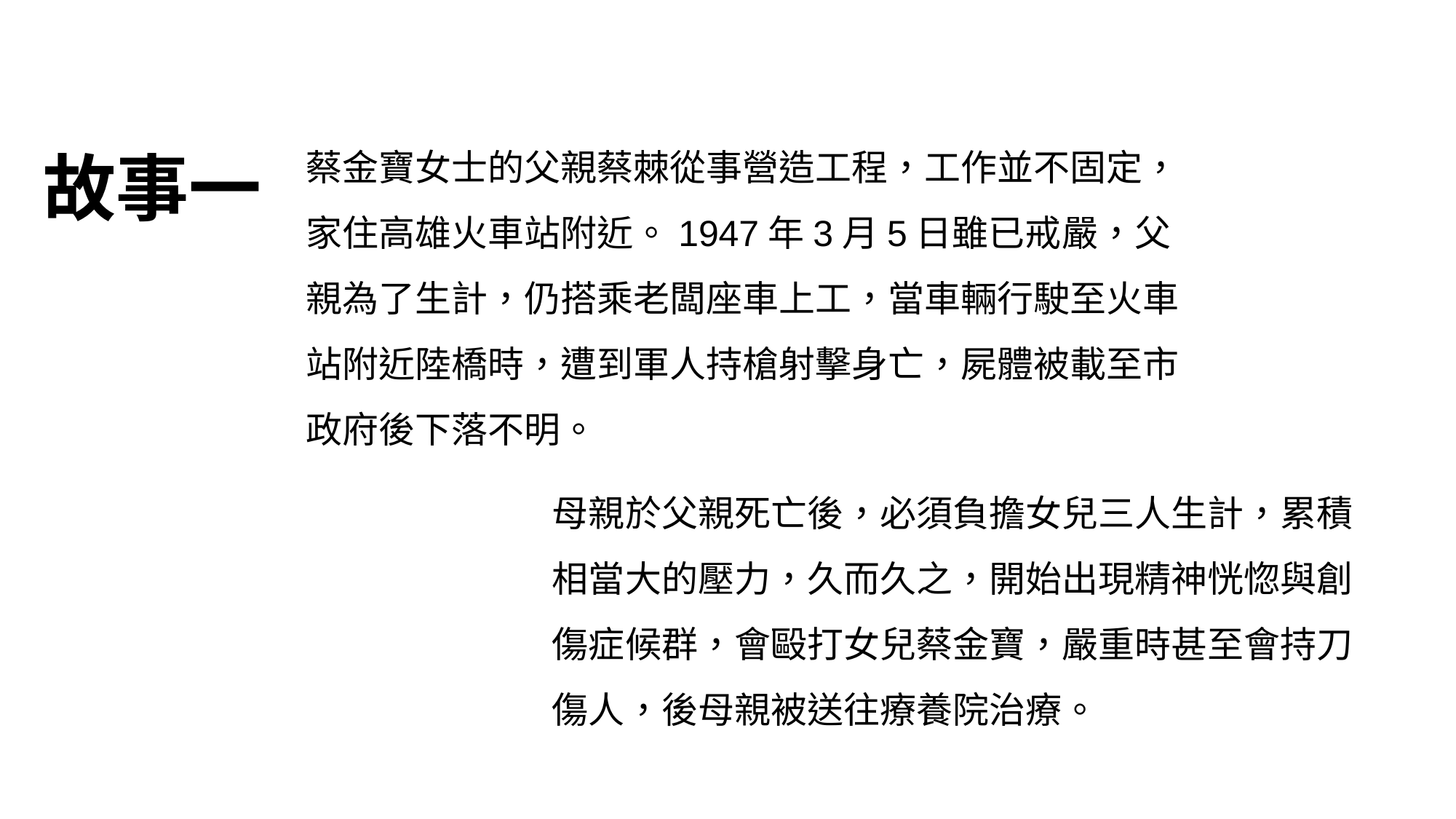

故事一
# 蔡金寶女士的父親蔡棘從事營造工程，工作並不固定，家住高雄火車站附近。1947年3月5日雖已戒嚴，父親為了生計，仍搭乘老闆座車上工，當車輛行駛至火車站附近陸橋時，遭到軍人持槍射擊身亡，屍體被載至市政府後下落不明。
母親於父親死亡後，必須負擔女兒三人生計，累積相當大的壓力，久而久之，開始出現精神恍惚與創傷症候群，會毆打女兒蔡金寶，嚴重時甚至會持刀傷人，後母親被送往療養院治療。